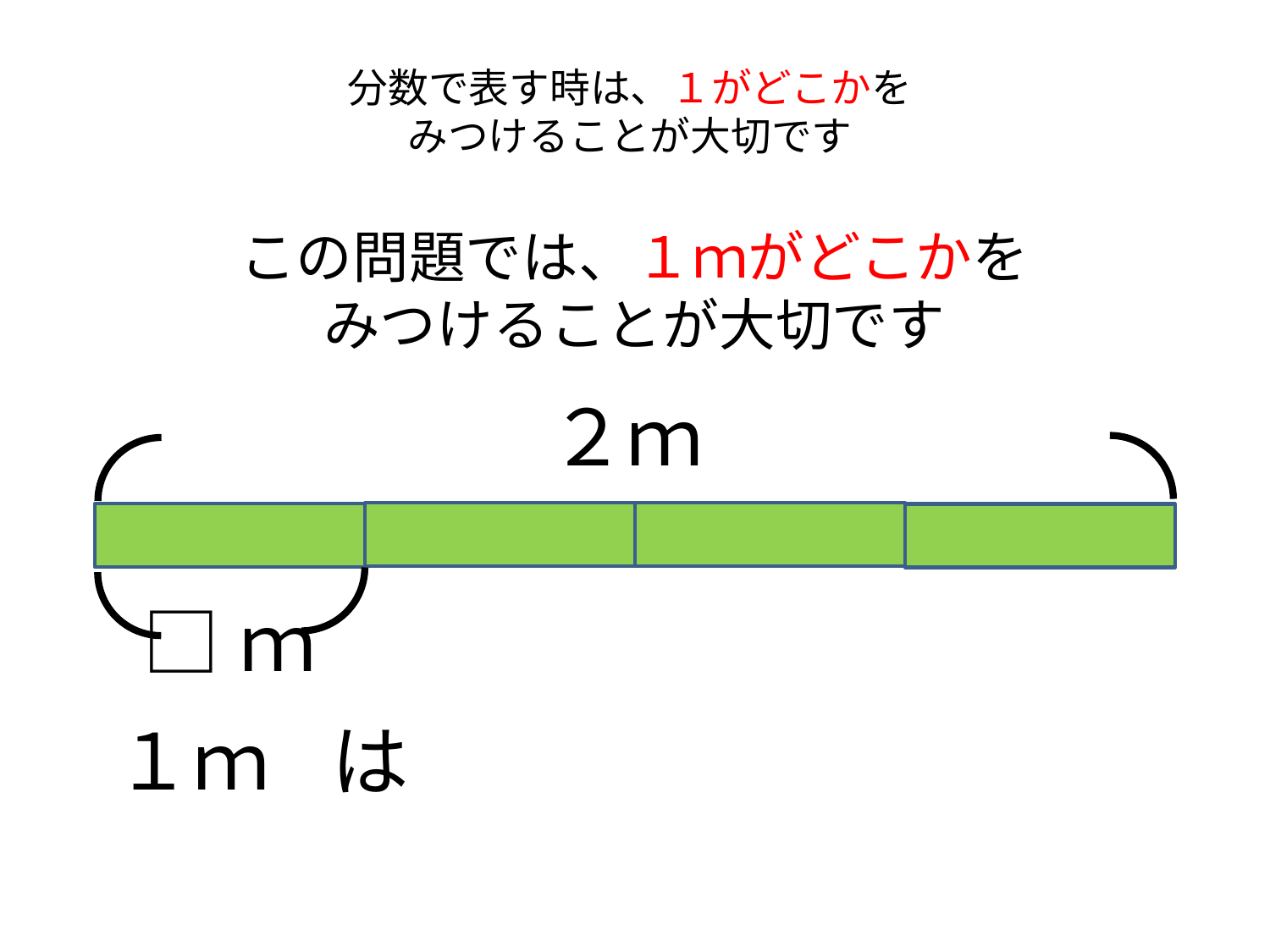

# 分数で表す時は、１がどこかを みつけることが大切です
この問題では、１ｍがどこかを
みつけることが大切です
２ｍ

□ｍ
１ｍ
は